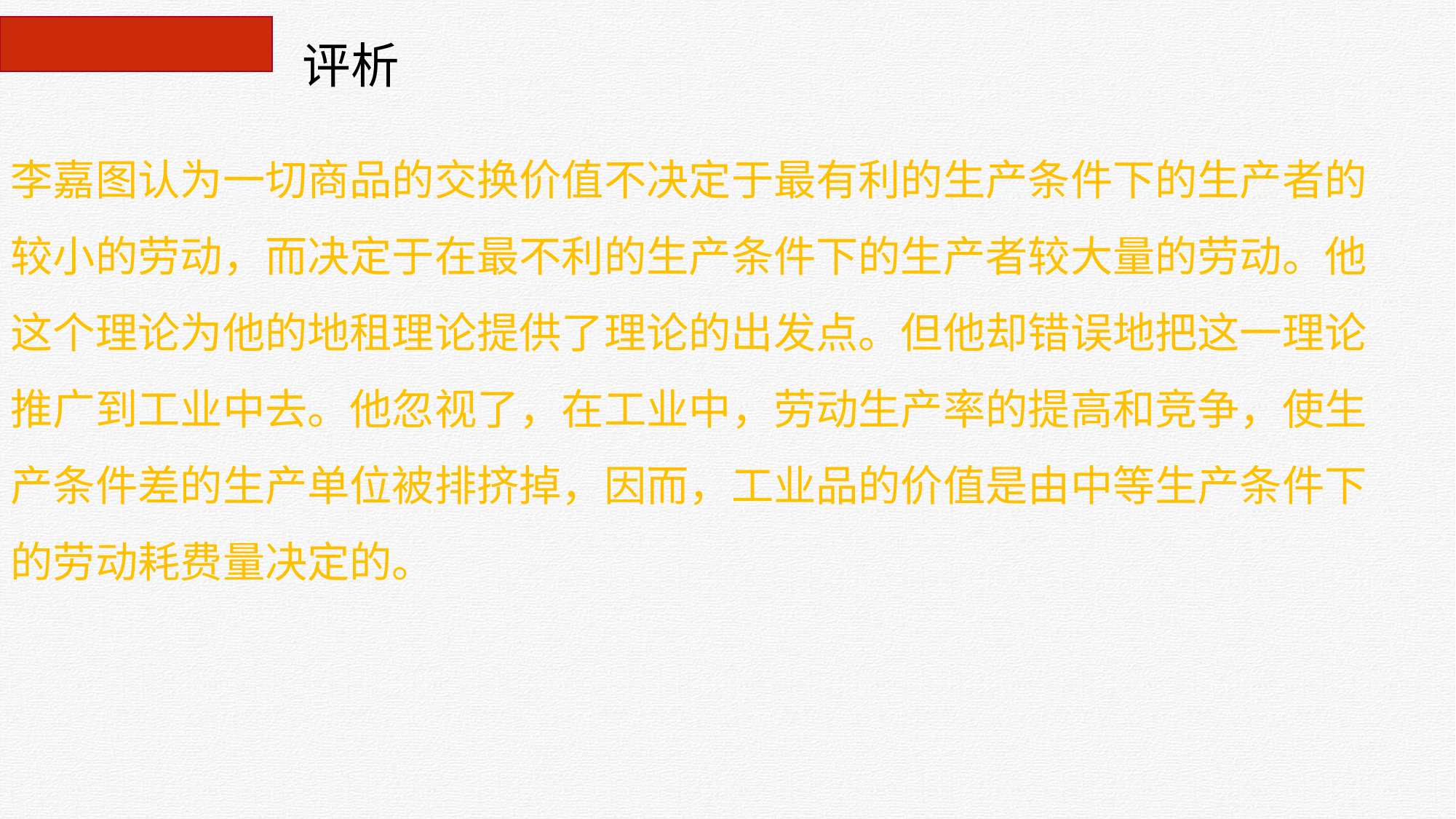

评析

李嘉图认为一切商品的交换价值不决定于最有利的生产条件下的生产者的较小的劳动，而决定于在最不利的生产条件下的生产者较大量的劳动。他这个理论为他的地租理论提供了理论的出发点。但他却错误地把这一理论推广到工业中去。他忽视了，在工业中，劳动生产率的提高和竞争，使生产条件差的生产单位被排挤掉，因而，工业品的价值是由中等生产条件下的劳动耗费量决定的。